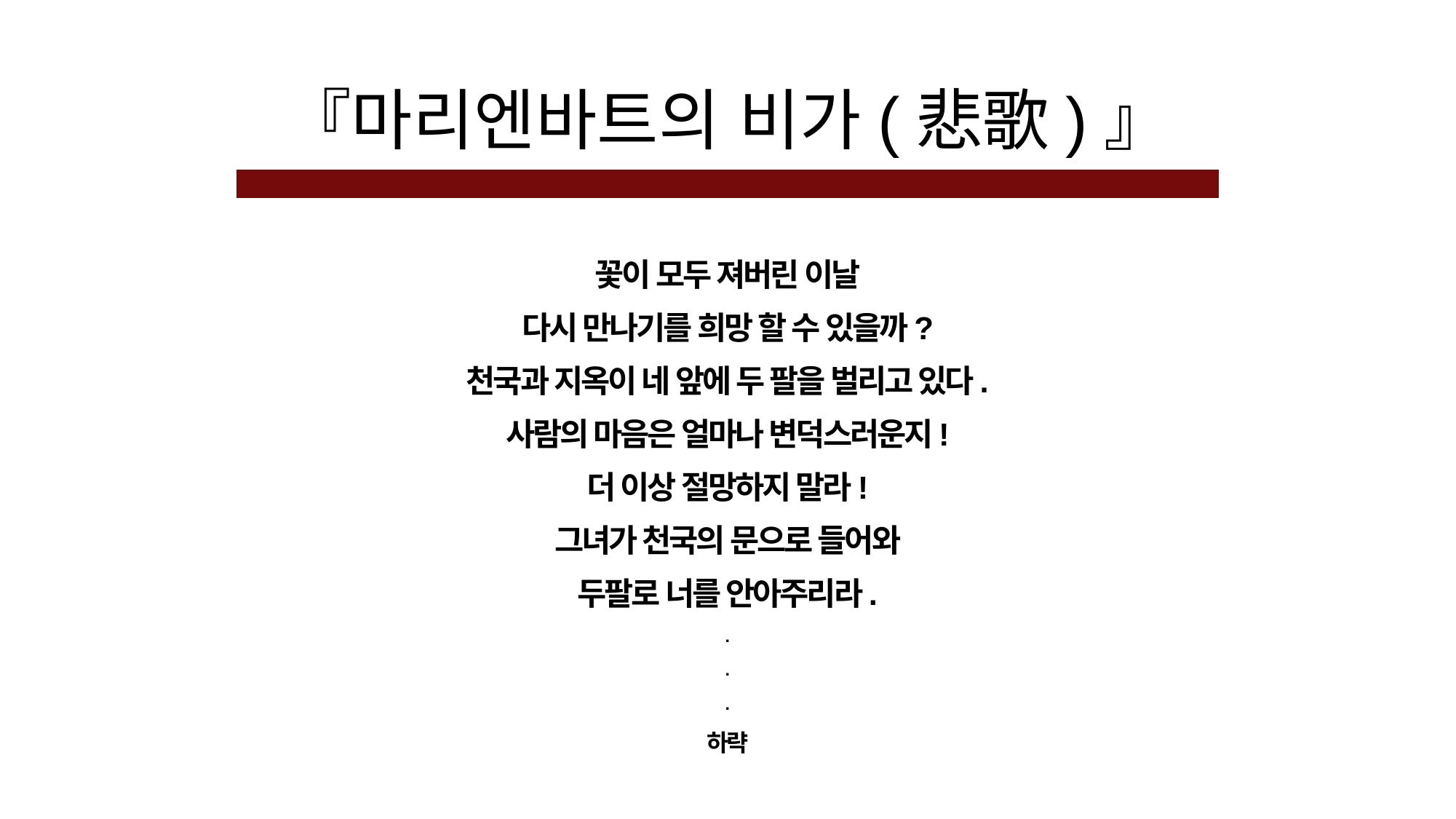

# 『마리엔바트의 비가(悲歌)』

꽃이 모두 져버린 이날
다시 만나기를 희망 할 수 있을까?
천국과 지옥이 네 앞에 두 팔을 벌리고 있다.
사람의 마음은 얼마나 변덕스러운지!
더 이상 절망하지 말라!
그녀가 천국의 문으로 들어와
두팔로 너를 안아주리라.
.
.
.
하략